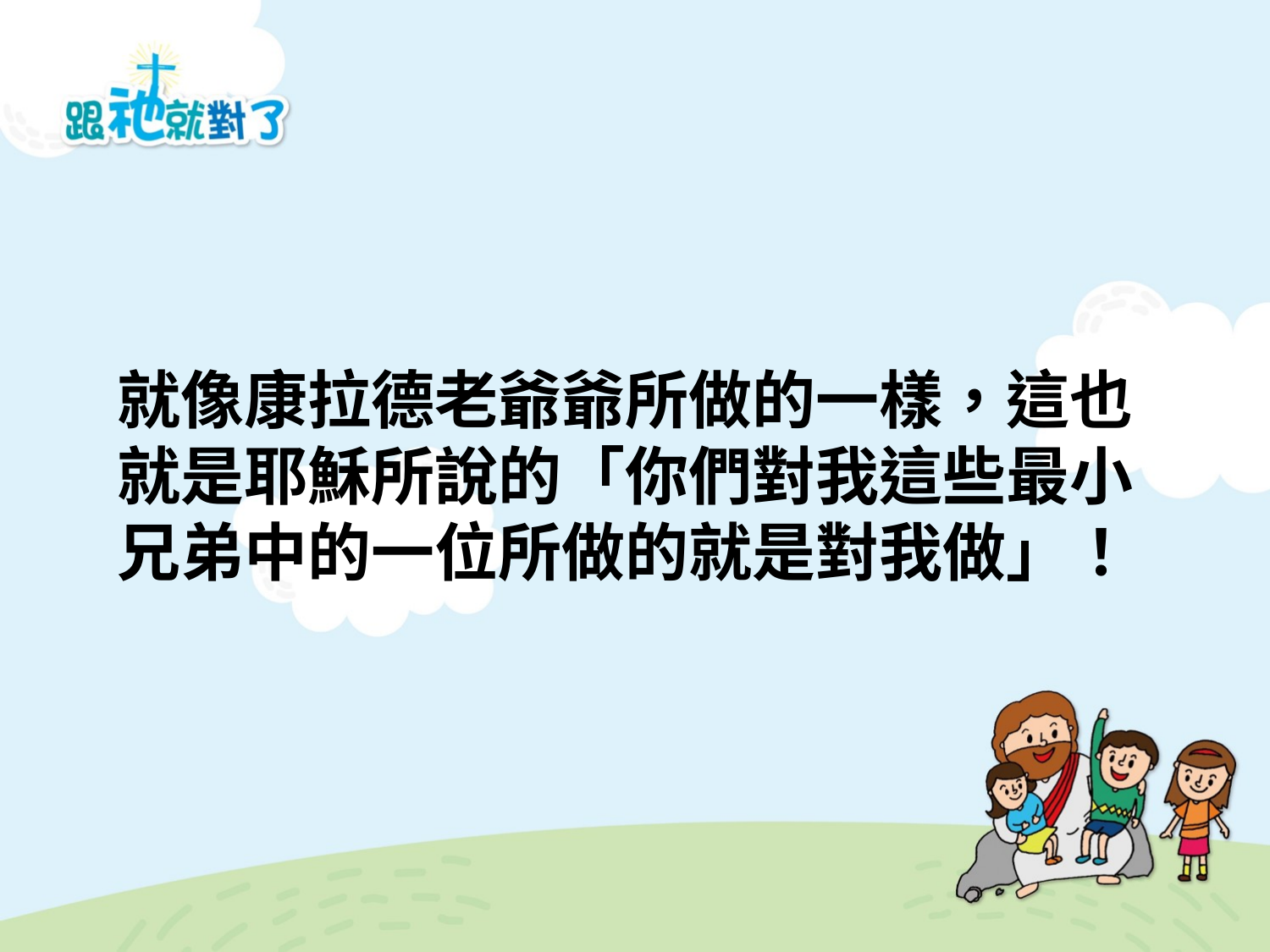

就像康拉德老爺爺所做的一樣，這也就是耶穌所說的「你們對我這些最小兄弟中的一位所做的就是對我做」！